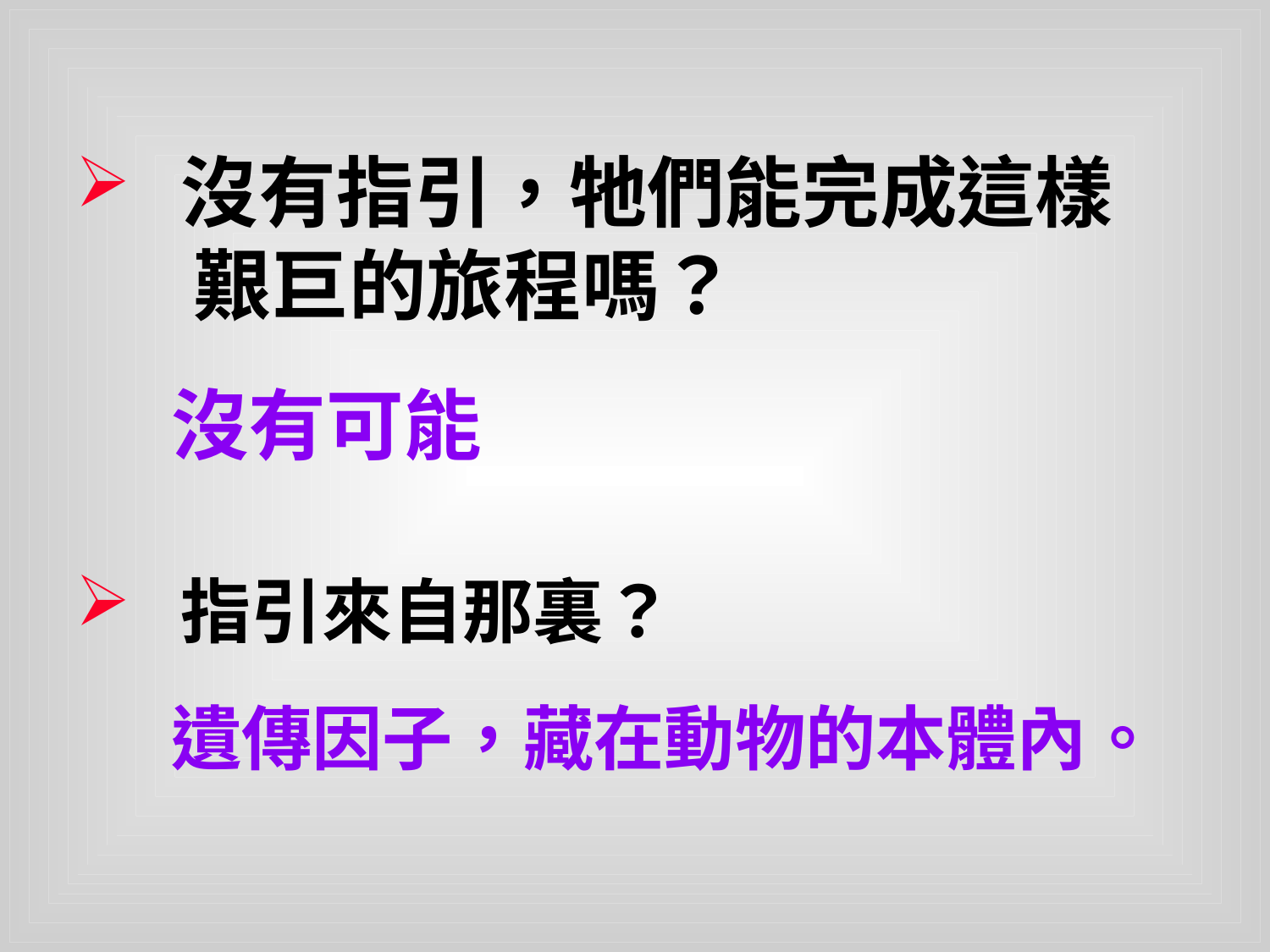

沒有指引，牠們能完成這樣
     艱巨的旅程嗎？
沒有可能
  指引來自那裏？
遺傳因子，藏在動物的本體內。